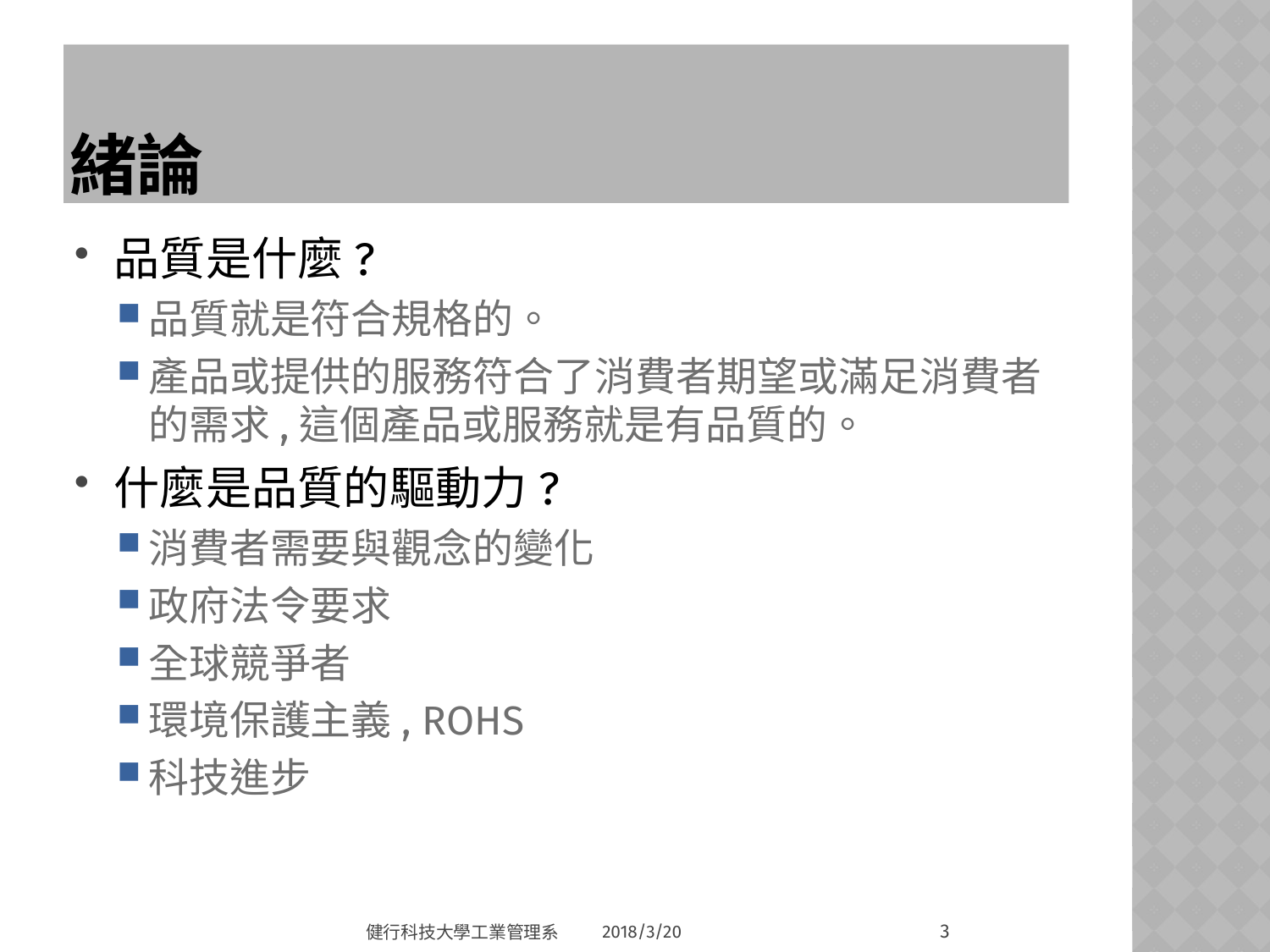

# 緒論
品質是什麼?
品質就是符合規格的。
產品或提供的服務符合了消費者期望或滿足消費者的需求,這個產品或服務就是有品質的。
什麼是品質的驅動力?
消費者需要與觀念的變化
政府法令要求
全球競爭者
環境保護主義, ROHS
科技進步

3
健行科技大學工業管理系
2018/3/20